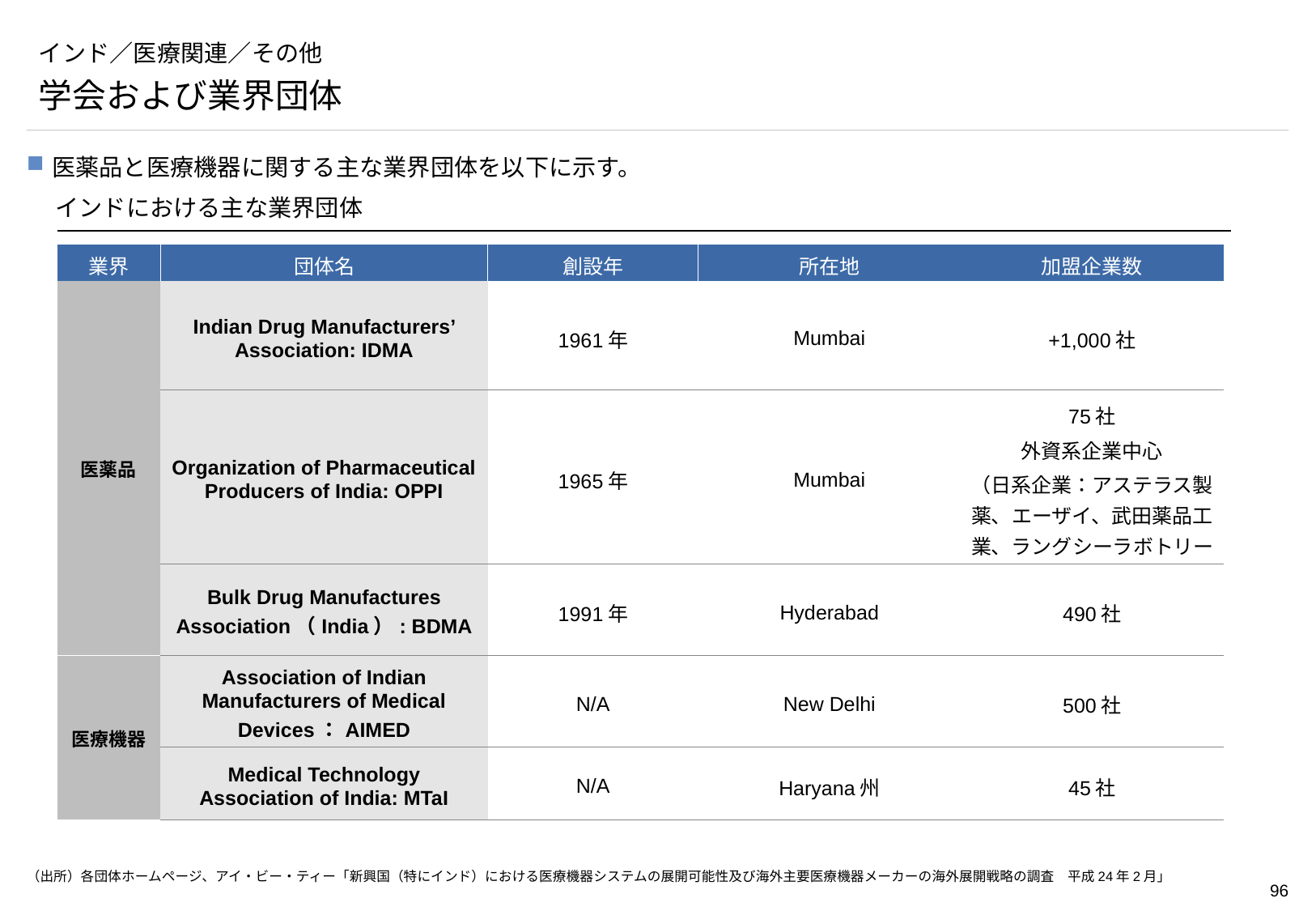

# インド／医療関連／その他
学会および業界団体
医薬品と医療機器に関する主な業界団体を以下に示す。
インドにおける主な業界団体
| 業界 | 団体名 | 創設年 | 所在地 | 加盟企業数 |
| --- | --- | --- | --- | --- |
| 医薬品 | Indian Drug Manufacturers’ Association: IDMA | 1961年 | Mumbai | +1,000社 |
|  | Organization of Pharmaceutical Producers of India: OPPI | 1965年 | Mumbai | 75社 外資系企業中心 （日系企業：アステラス製薬、エーザイ、武田薬品工業、ラングシーラボトリーズ） |
|  | Bulk Drug Manufactures Association（India）: BDMA | 1991年 | Hyderabad | 490社 |
| 医療機器 | Association of Indian Manufacturers of Medical Devices：AIMED | N/A | New Delhi | 500社 |
|  | Medical Technology Association of India: MTaI | N/A | Haryana州 | 45社 |
（出所）各団体ホームページ、アイ・ビー・ティー「新興国（特にインド）における医療機器システムの展開可能性及び海外主要医療機器メーカーの海外展開戦略の調査　平成24年2月」